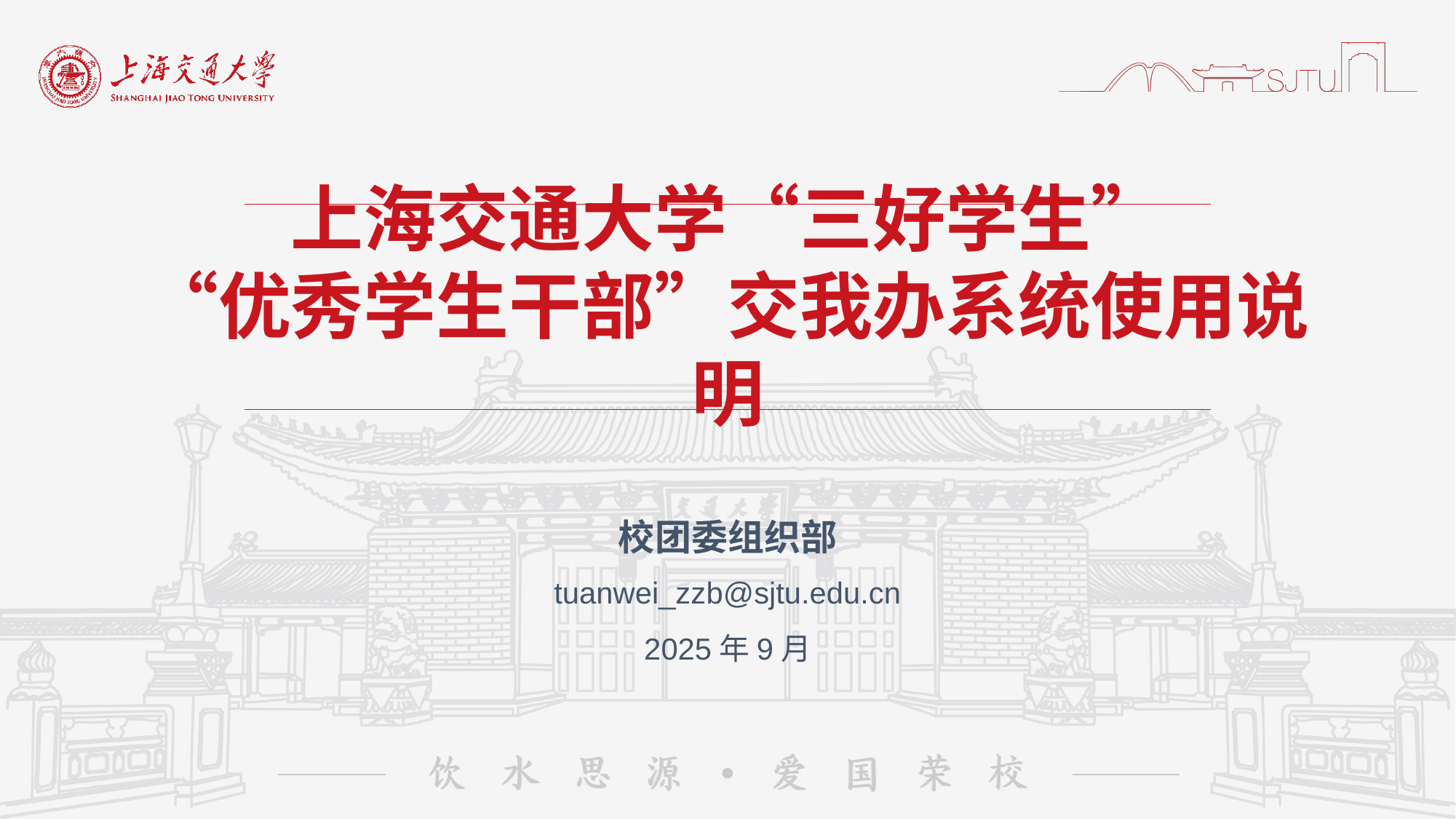

# 上海交通大学“三好学生” “优秀学生干部”交我办系统使用说明
校团委组织部
tuanwei_zzb@sjtu.edu.cn
2025年9月